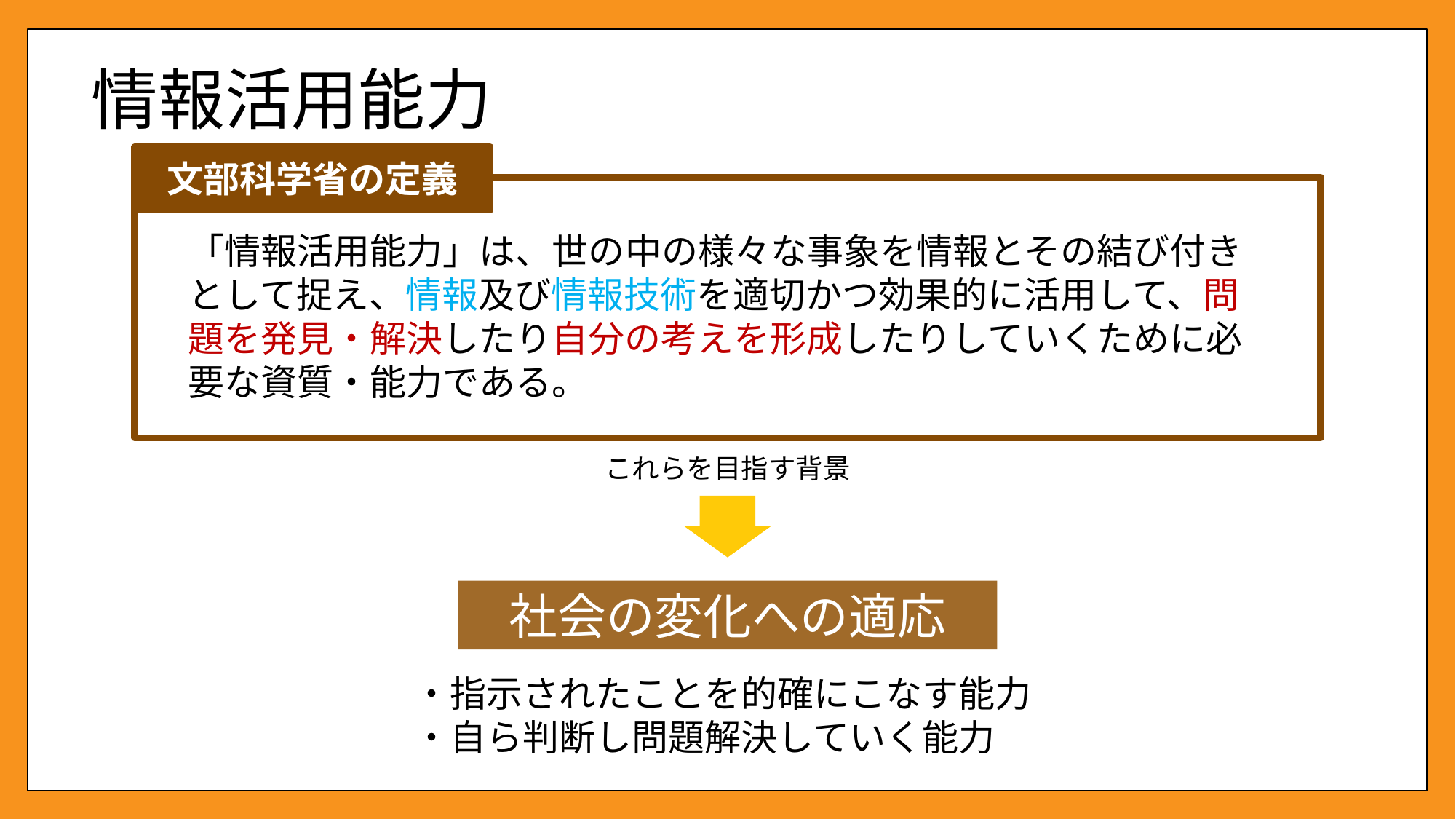

情報活用能力

文部科学省の定義

「情報活用能力」は、世の中の様々な事象を情報とその結び付きとして捉え、情報及び情報技術を適切かつ効果的に活用して、問題を発見・解決したり自分の考えを形成したりしていくために必要な資質・能力である。
これらを目指す背景

社会の変化への適応
・指示されたことを的確にこなす能力
・自ら判断し問題解決していく能力